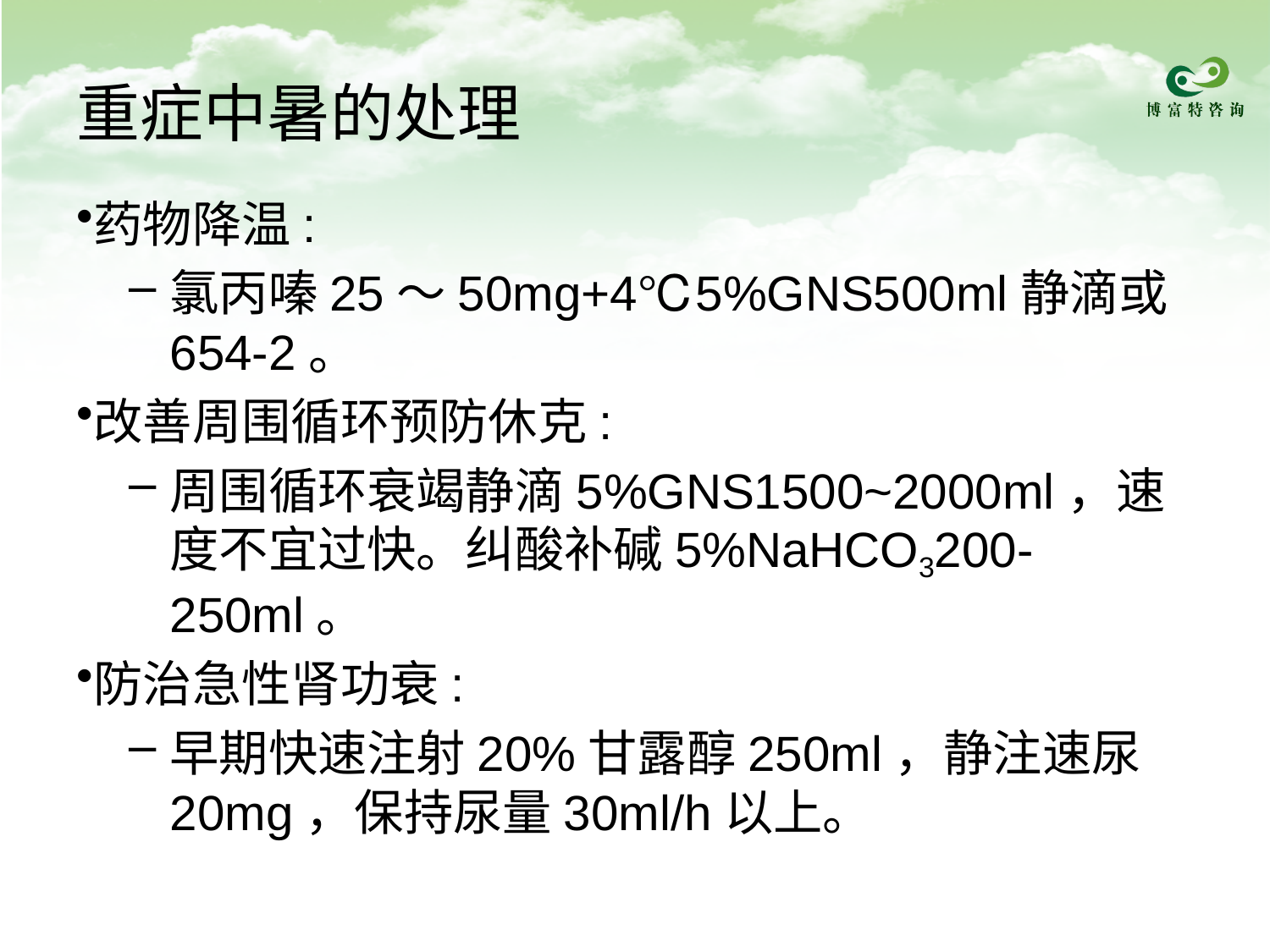

药物降温:
氯丙嗪25～50mg+4℃5%GNS500ml静滴或654-2。
改善周围循环预防休克:
周围循环衰竭静滴5%GNS1500~2000ml，速度不宜过快。纠酸补碱5%NaHCO3200-250ml。
防治急性肾功衰:
早期快速注射20%甘露醇250ml，静注速尿20mg，保持尿量30ml/h以上。
重症中暑的处理